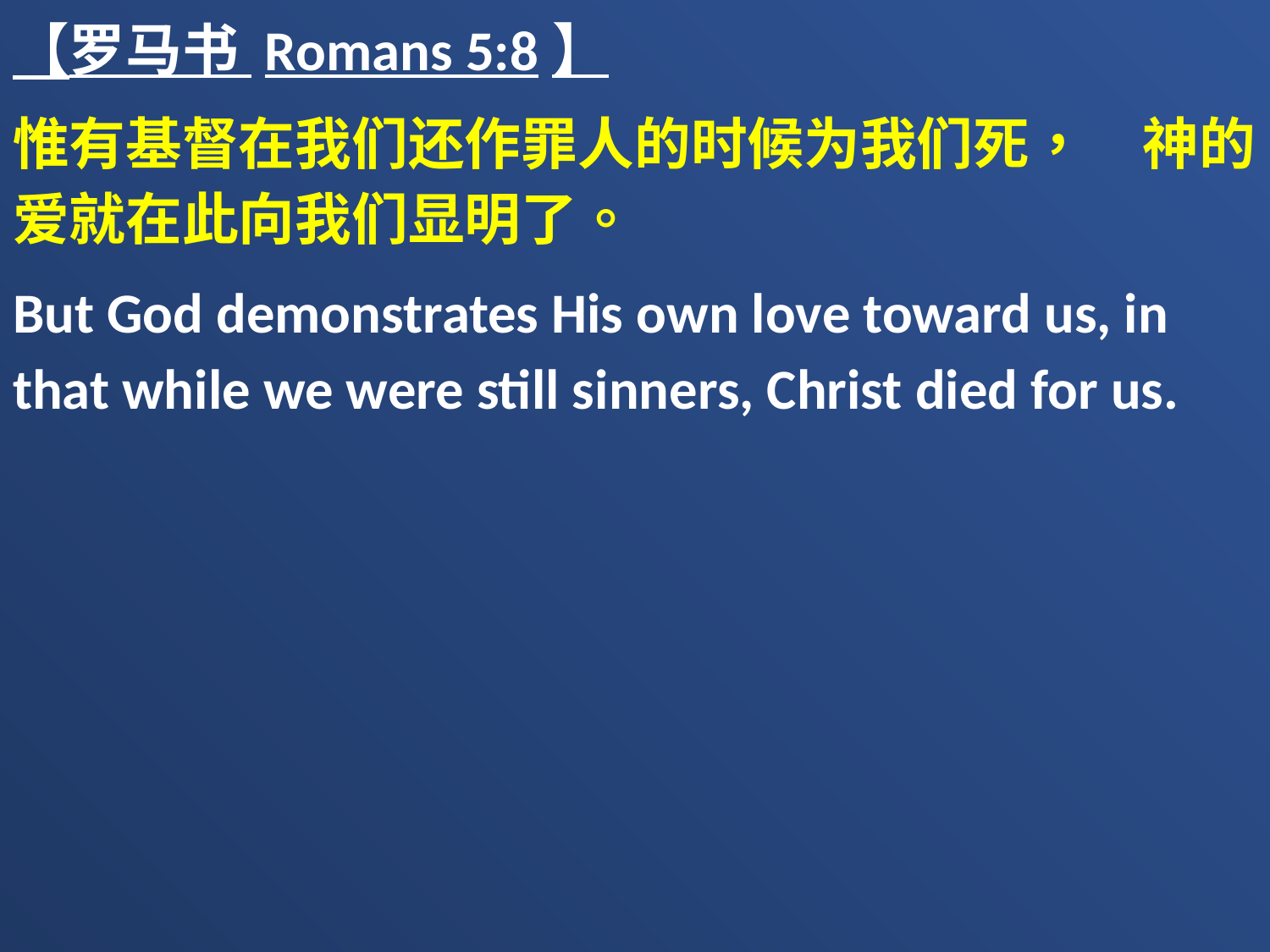

【罗马书 Romans 5:8】
惟有基督在我们还作罪人的时候为我们死，　神的爱就在此向我们显明了。
But God demonstrates His own love toward us, in that while we were still sinners, Christ died for us.